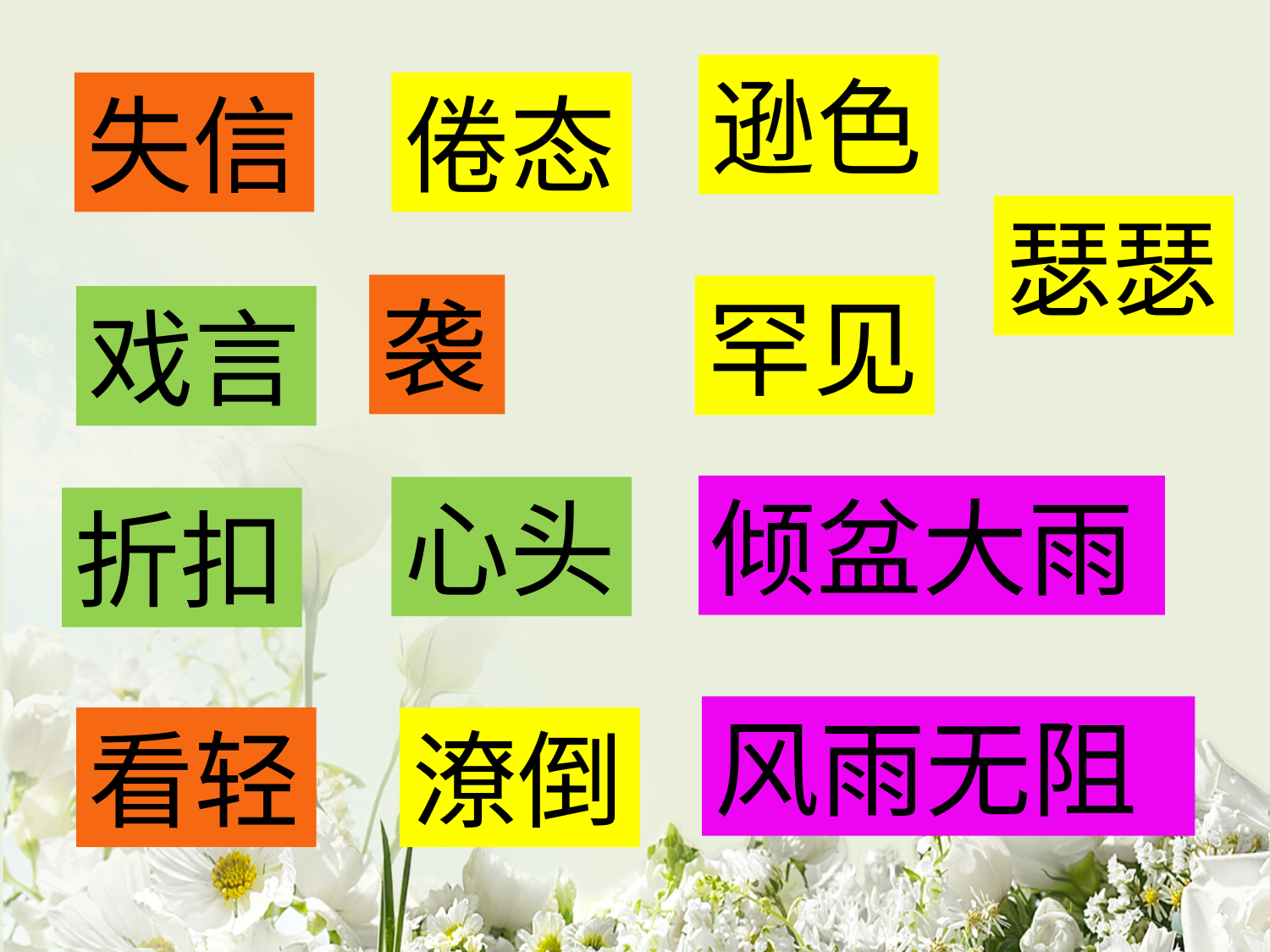

逊色
失信
倦态
瑟瑟
袭
罕见
戏言
倾盆大雨
心头
折扣
风雨无阻
看轻
潦倒